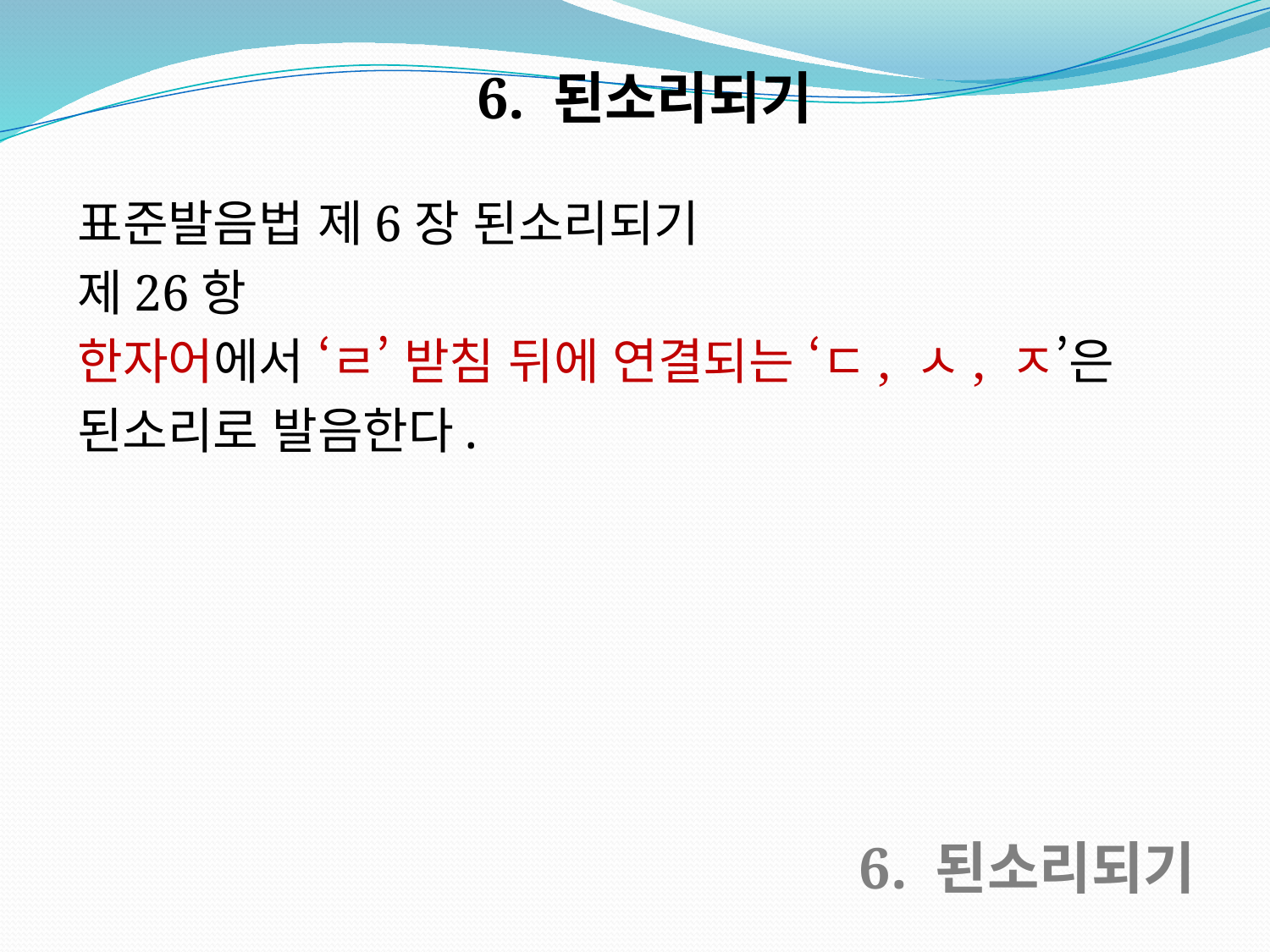

6. 된소리되기
표준발음법 제6장 된소리되기
제26항
한자어에서 ‘ㄹ’ 받침 뒤에 연결되는 ‘ㄷ, ㅅ, ㅈ’은
된소리로 발음한다.

6. 된소리되기